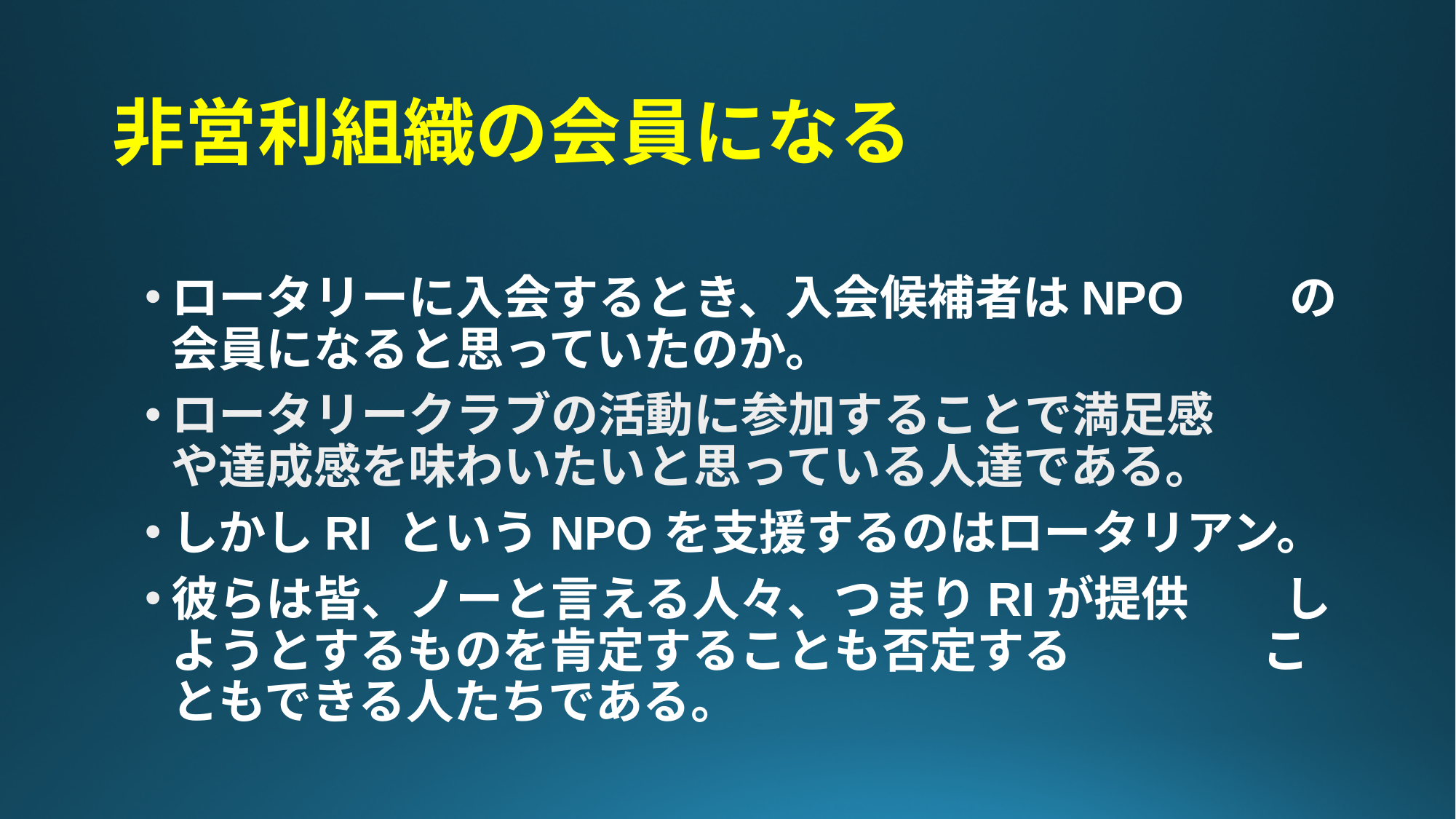

# 非営利組織の会員になる
ロータリーに入会するとき、入会候補者はNPO　　の会員になると思っていたのか。
ロータリークラブの活動に参加することで満足感　　や達成感を味わいたいと思っている人達である。
しかしRI というNPOを支援するのはロータリアン。
彼らは皆、ノーと言える人々、つまりRIが提供　　しようとするものを肯定することも否定する　　　　こともできる人たちである。